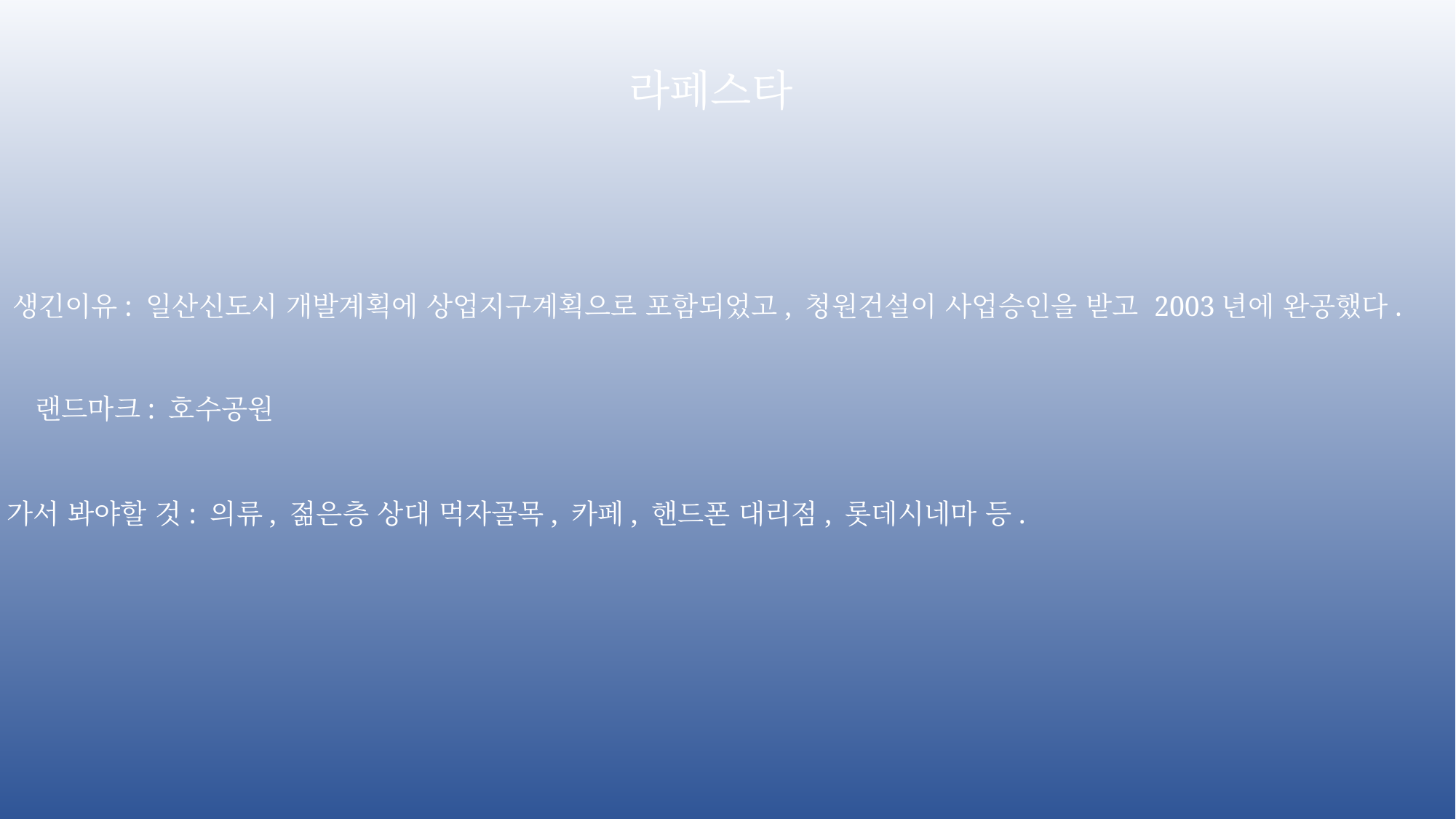

라페스타
생긴이유: 일산신도시 개발계획에 상업지구계획으로 포함되었고, 청원건설이 사업승인을 받고 2003년에 완공했다.
랜드마크: 호수공원
가서 봐야할 것: 의류, 젊은층 상대 먹자골목, 카페, 핸드폰 대리점, 롯데시네마 등.